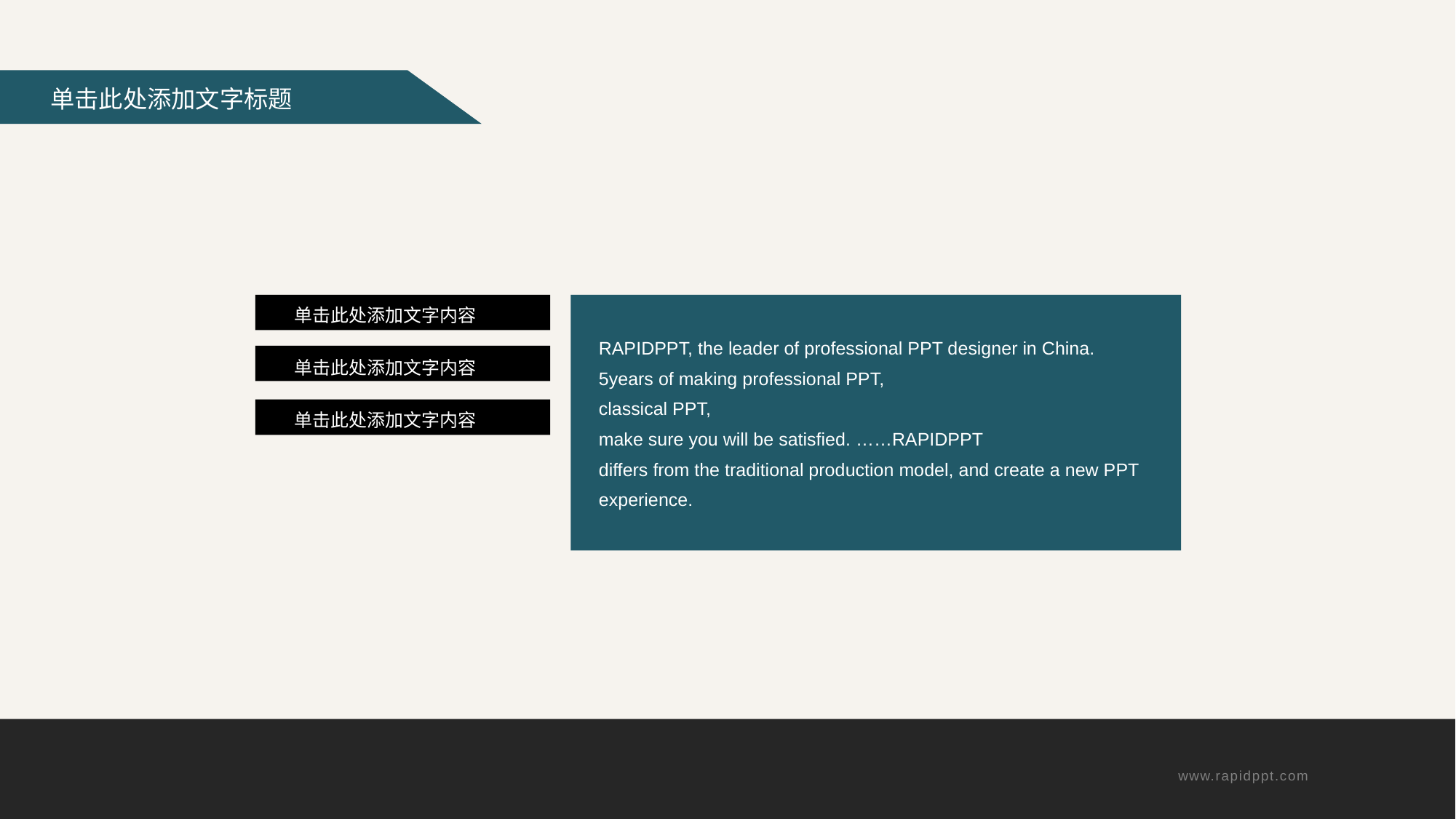

单击此处添加文字内容

RAPIDPPT, the leader of professional PPT designer in China.
5years of making professional PPT,
classical PPT,
make sure you will be satisfied. ……RAPIDPPT
differs from the traditional production model, and create a new PPT experience.

单击此处添加文字内容
单击此处添加文字内容